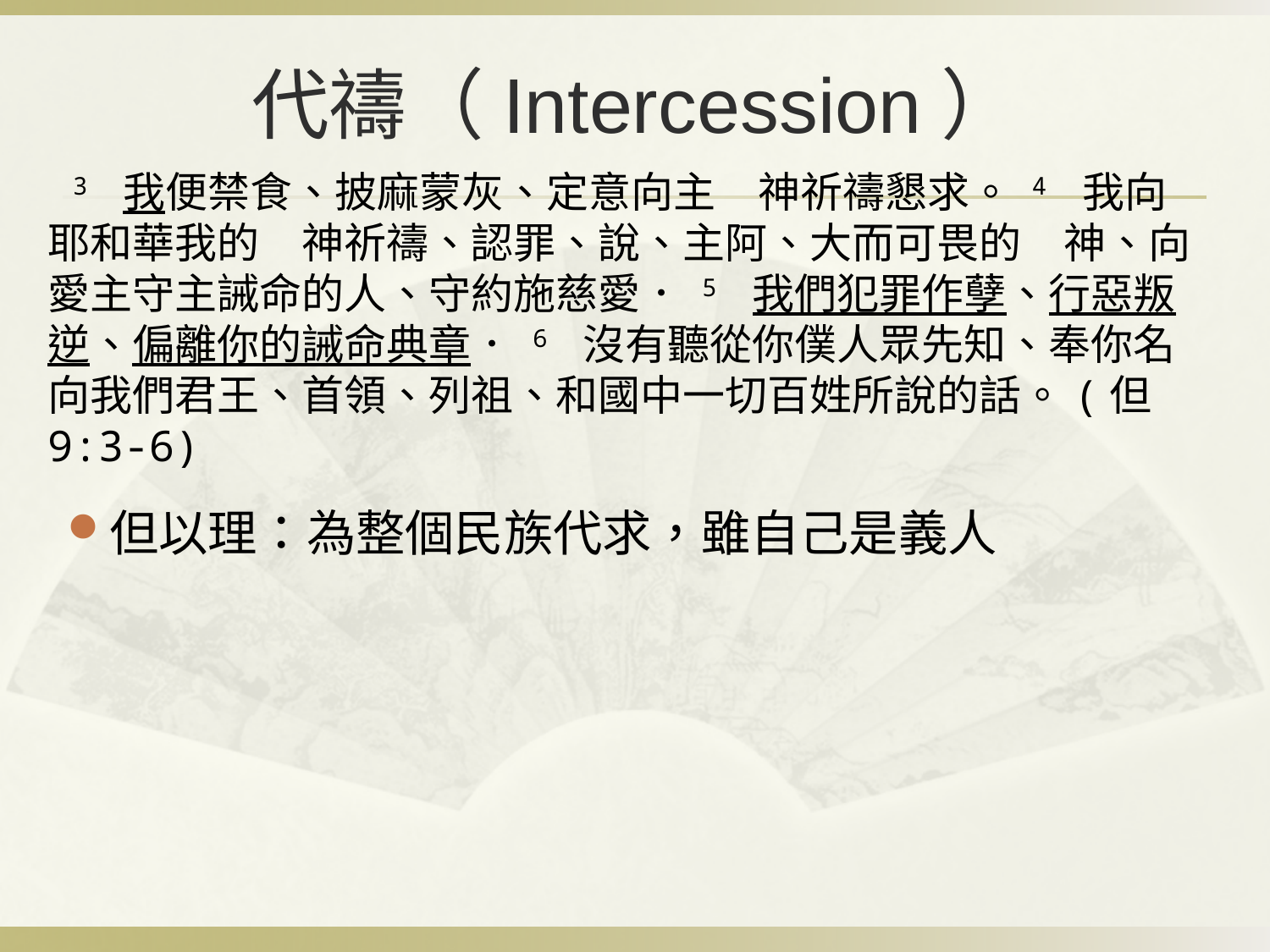

代禱（Intercession）
 3 我便禁食、披麻蒙灰、定意向主　神祈禱懇求。 4 我向耶和華我的　神祈禱、認罪、說、主阿、大而可畏的　神、向愛主守主誡命的人、守約施慈愛． 5 我們犯罪作孽、行惡叛逆、偏離你的誡命典章． 6 沒有聽從你僕人眾先知、奉你名向我們君王、首領、列祖、和國中一切百姓所說的話。(但 9:3-6)
但以理：為整個民族代求，雖自己是義人